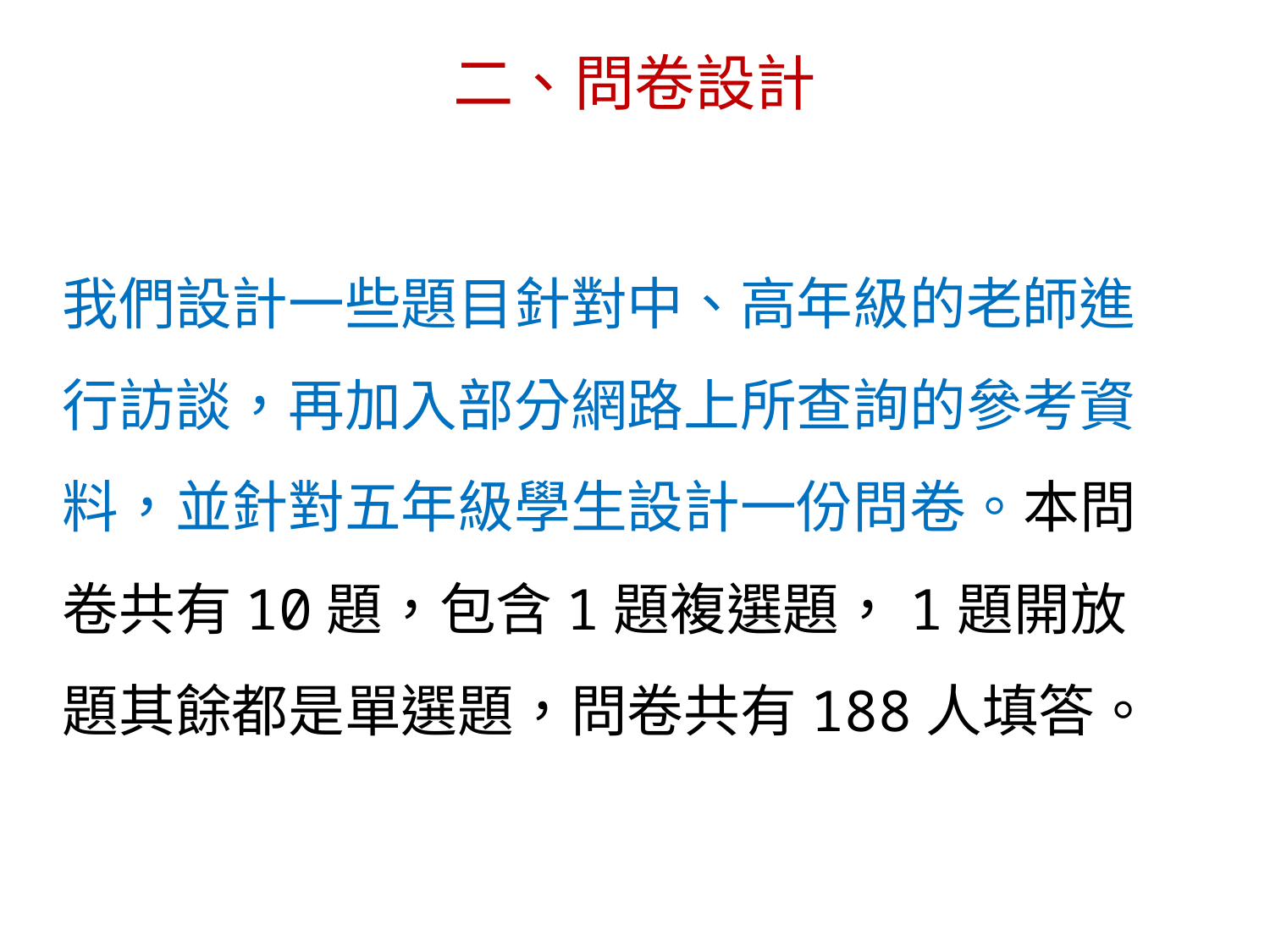

# 二、問卷設計
我們設計一些題目針對中、高年級的老師進行訪談，再加入部分網路上所查詢的參考資料，並針對五年級學生設計一份問卷。本問卷共有10題，包含1題複選題，1題開放題其餘都是單選題，問卷共有188人填答。